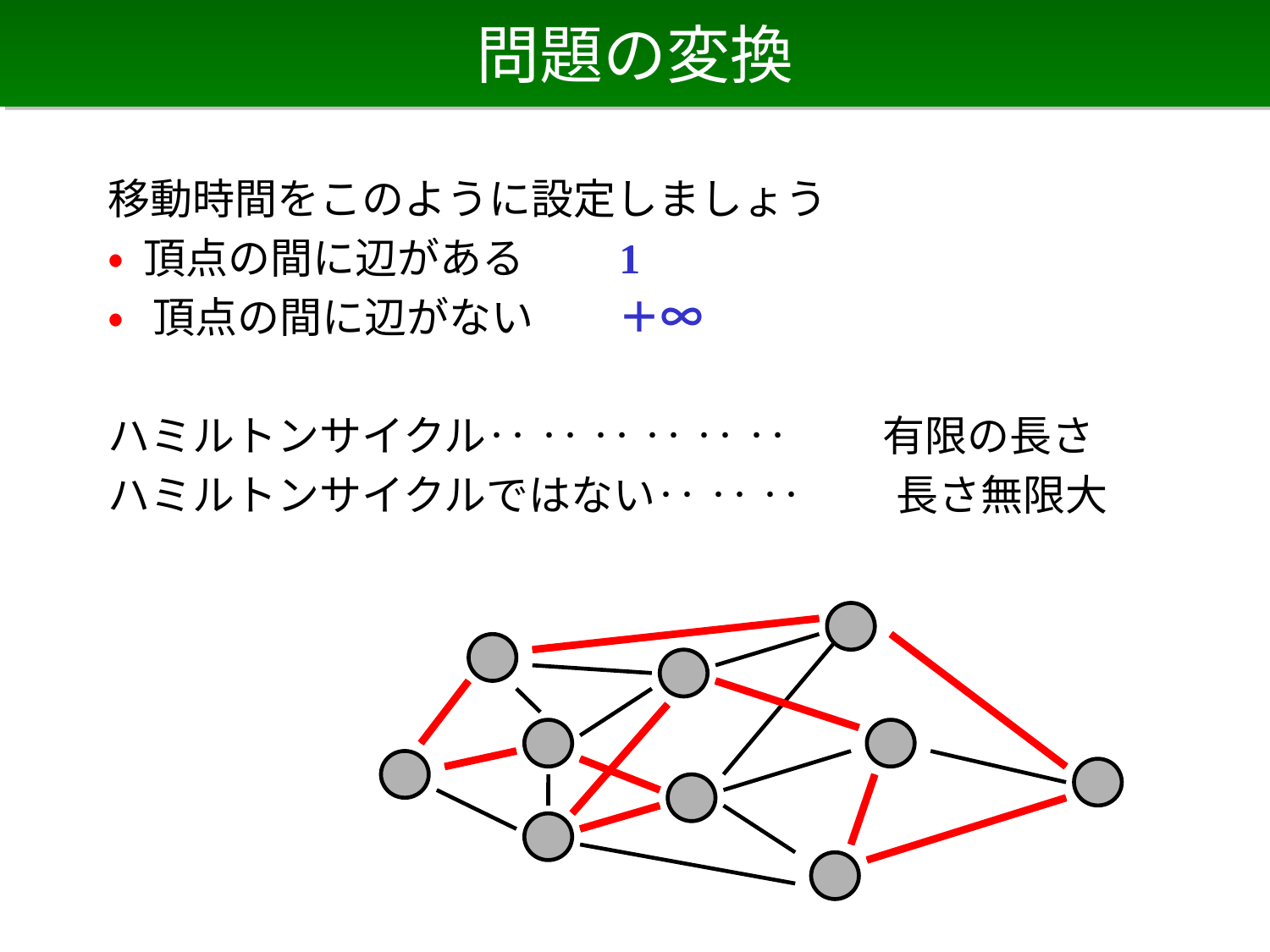

# 問題の変換
移動時間をこのように設定しましょう
• 頂点の間に辺がある　　1
•  頂点の間に辺がない　　＋∞

ハミルトンサイクル‥ ‥ ‥ ‥ ‥ ‥ 　　有限の長さ
ハミルトンサイクルではない‥ ‥ ‥ 　　長さ無限大